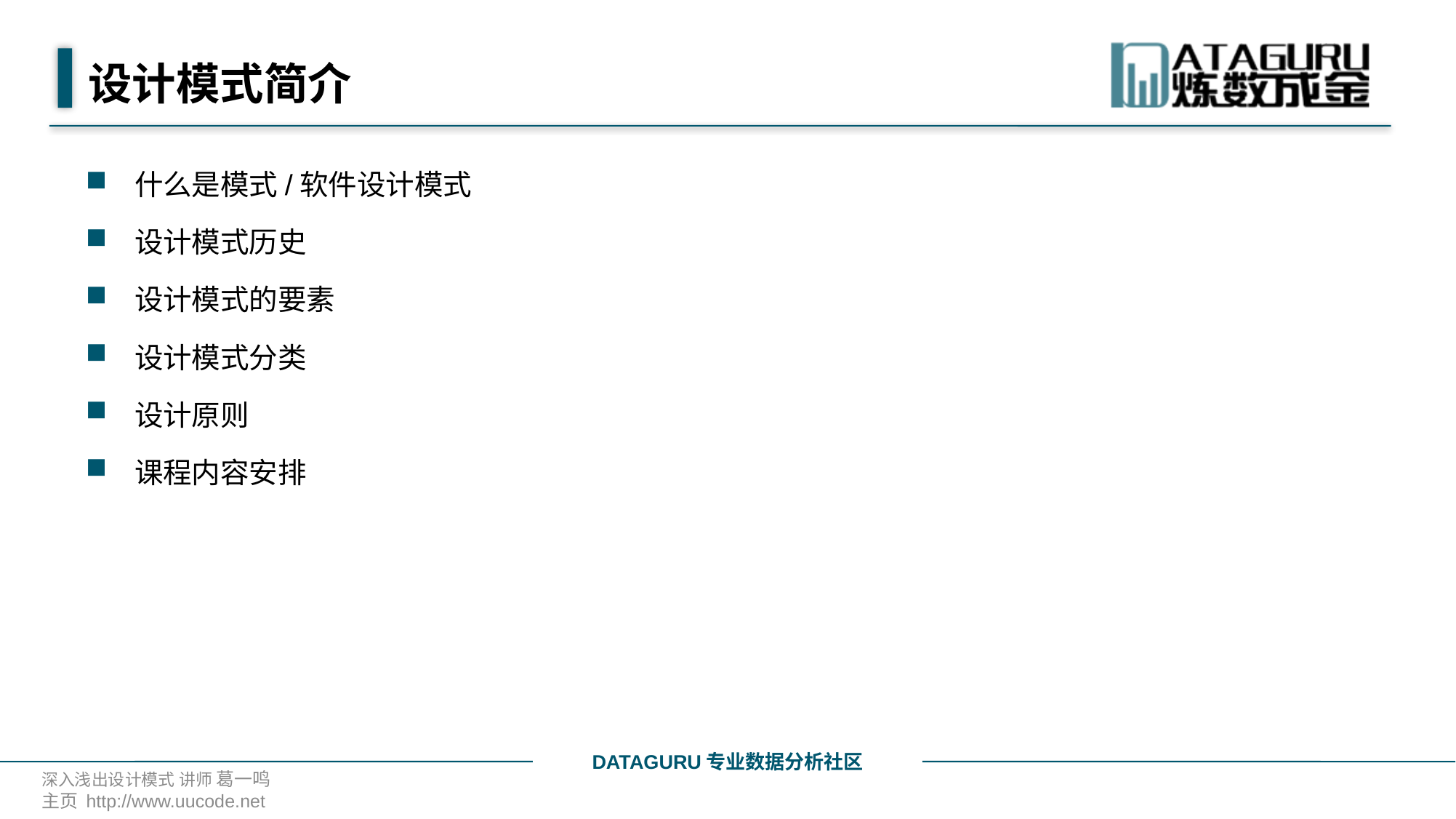

# 设计模式简介
什么是模式/软件设计模式
设计模式历史
设计模式的要素
设计模式分类
设计原则
课程内容安排